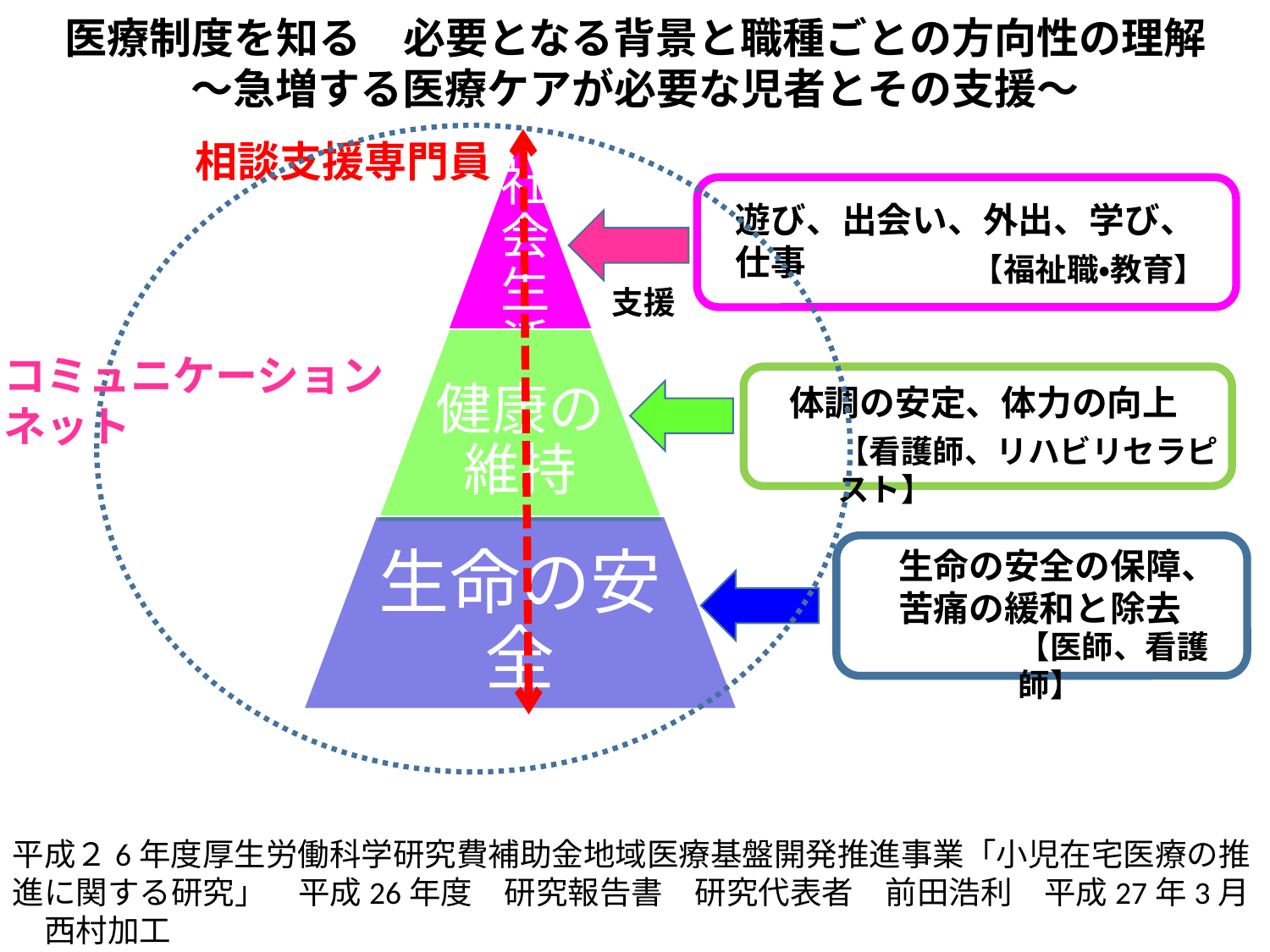

医療制度を知る　必要となる背景と職種ごとの方向性の理解
～急増する医療ケアが必要な児者とその支援～

相談支援専門員
社会生活
健康の維持
生命の安全

遊び、出会い、外出、学び、仕事

【福祉職・教育】
支援
コミュニケーションネット

体調の安定、体力の向上

【看護師、リハビリセラピスト】

生命の安全の保障、苦痛の緩和と除去

【医師、看護師】
平成２6年度厚生労働科学研究費補助金地域医療基盤開発推進事業「小児在宅医療の推進に関する研究」　平成26年度　研究報告書　研究代表者　前田浩利　平成27年3月　西村加工